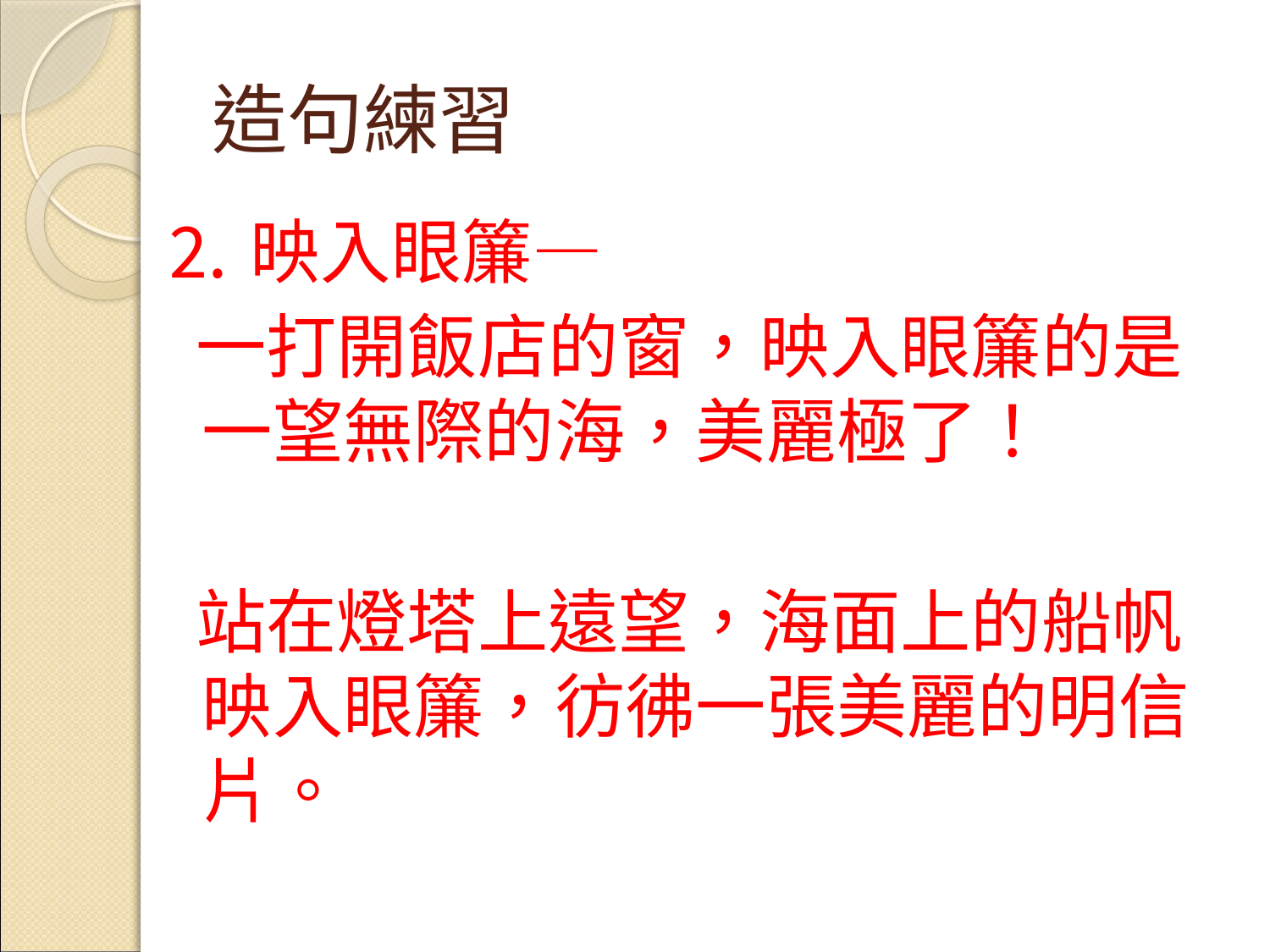

造句練習
⒉映入眼簾—
 一打開飯店的窗，映入眼簾的是一望無際的海，美麗極了！

 站在燈塔上遠望，海面上的船帆映入眼簾，彷彿一張美麗的明信片。